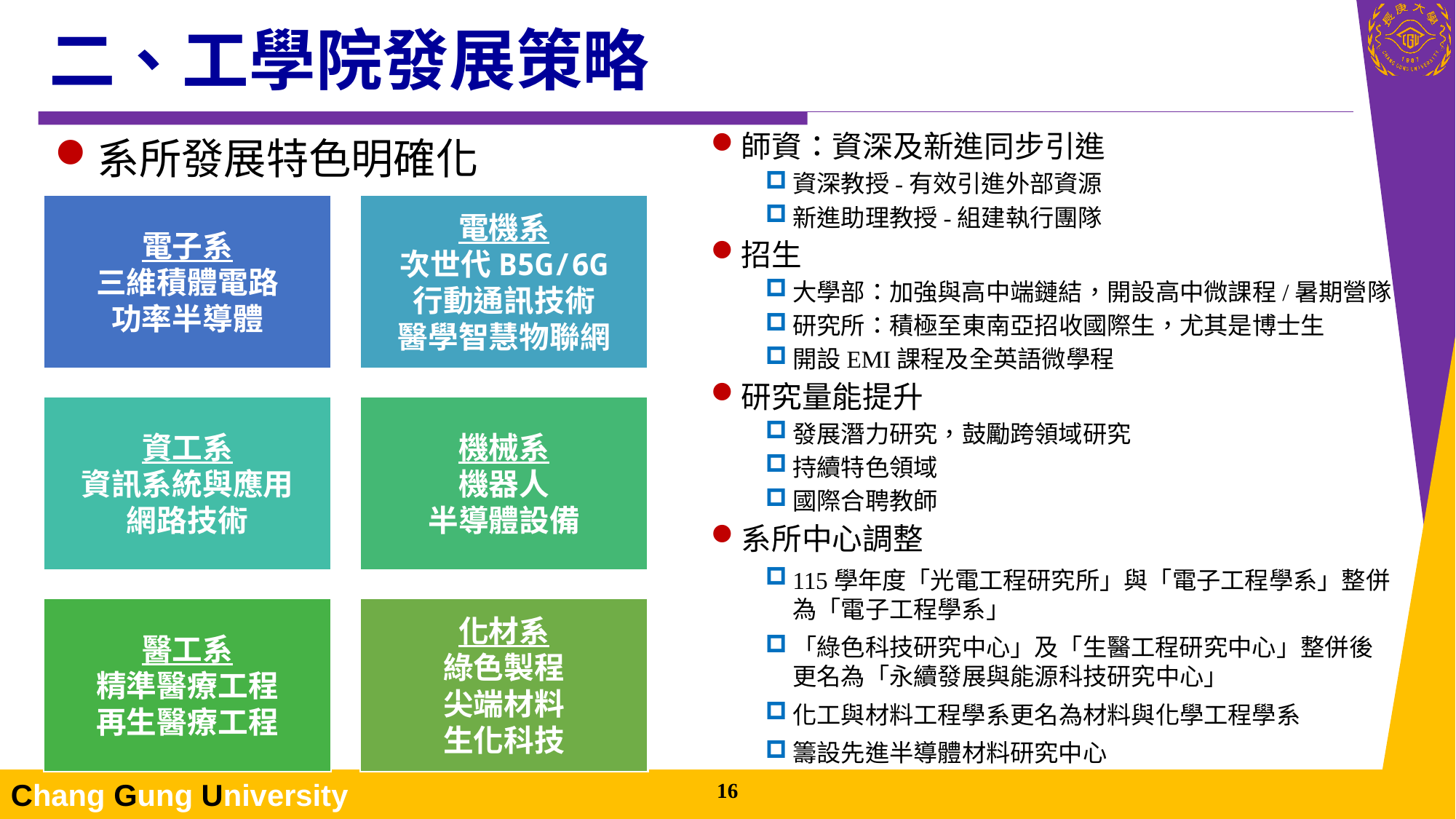

# 二、工學院發展策略
師資：資深及新進同步引進
資深教授-有效引進外部資源
新進助理教授-組建執行團隊
招生
大學部：加強與高中端鏈結，開設高中微課程/暑期營隊
研究所：積極至東南亞招收國際生，尤其是博士生
開設EMI課程及全英語微學程
研究量能提升
發展潛力研究，鼓勵跨領域研究
持續特色領域
國際合聘教師
系所中心調整
115學年度「光電工程研究所」與「電子工程學系」整併為「電子工程學系」
「綠色科技研究中心」及「生醫工程研究中心」整併後更名為「永續發展與能源科技研究中心」
化工與材料工程學系更名為材料與化學工程學系
籌設先進半導體材料研究中心

系所發展特色明確化
電子系
三維積體電路
功率半導體
電機系
次世代B5G/6G
行動通訊技術
醫學智慧物聯網
資工系
資訊系統與應用
網路技術
機械系
機器人
半導體設備
醫工系
精準醫療工程
再生醫療工程
化材系
綠色製程
尖端材料
生化科技
16